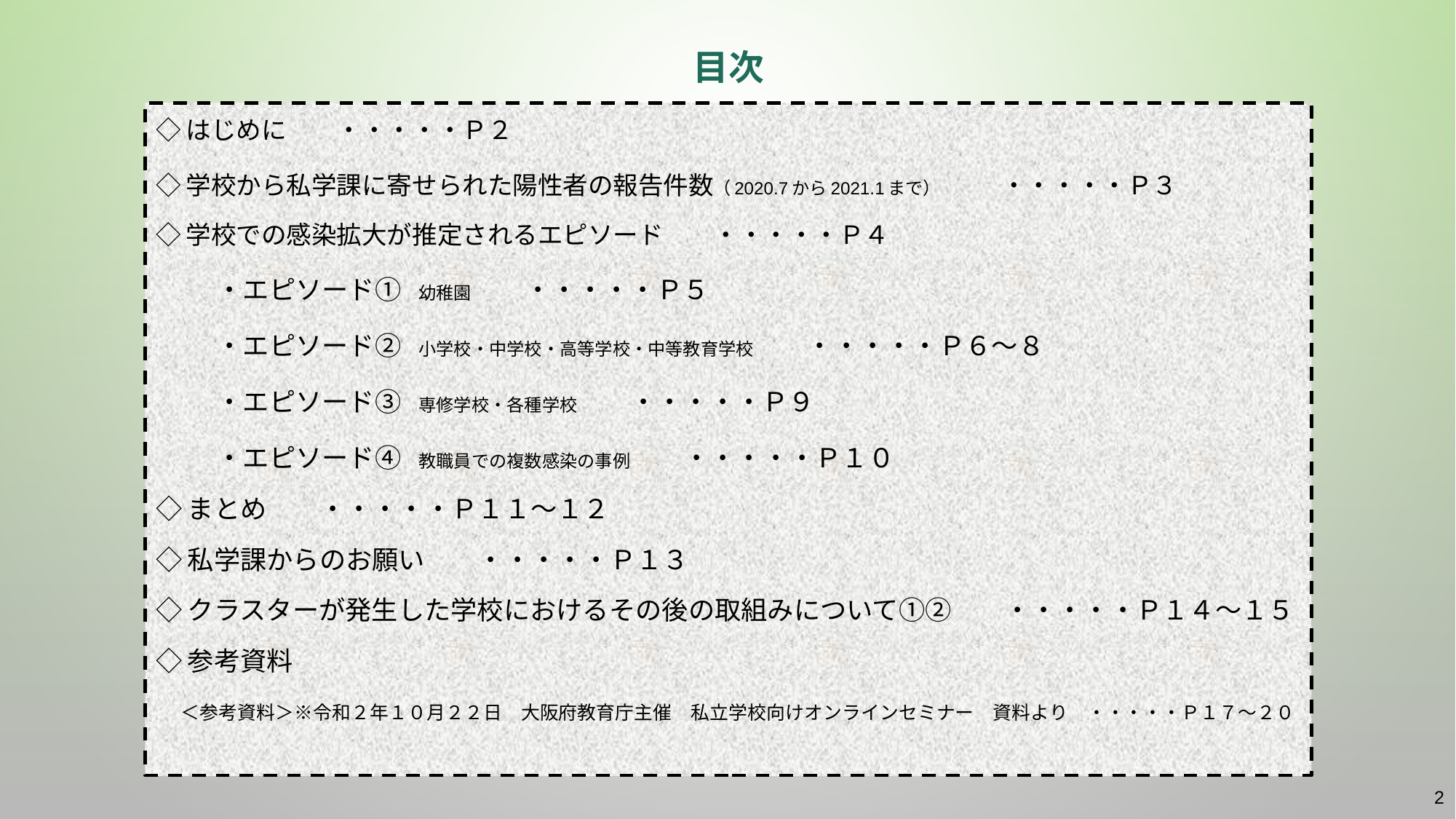

# 目次
◇はじめに　　・・・・・ｐ２
◇学校から私学課に寄せられた陽性者の報告件数（2020.7から2021.1まで）　　・・・・・ｐ３
◇学校での感染拡大が推定されるエピソード　　・・・・・ｐ４
　　・エピソード①　幼稚園　　　・・・・・ｐ５
　　・エピソード②　小学校・中学校・高等学校・中等教育学校　　　・・・・・ｐ６～８
　　・エピソード③　専修学校・各種学校　　　・・・・・ｐ９
　　・エピソード④　教職員での複数感染の事例　　　・・・・・ｐ１０
◇まとめ　　・・・・・ｐ１１～１２
◇私学課からのお願い　　・・・・・ｐ１３
◇クラスターが発生した学校におけるその後の取組みについて①②　　・・・・・ｐ１４～１５
◇参考資料
　＜参考資料＞※令和２年１０月２２日　大阪府教育庁主催　私立学校向けオンラインセミナー　資料より　・・・・・ｐ１７～２０
2